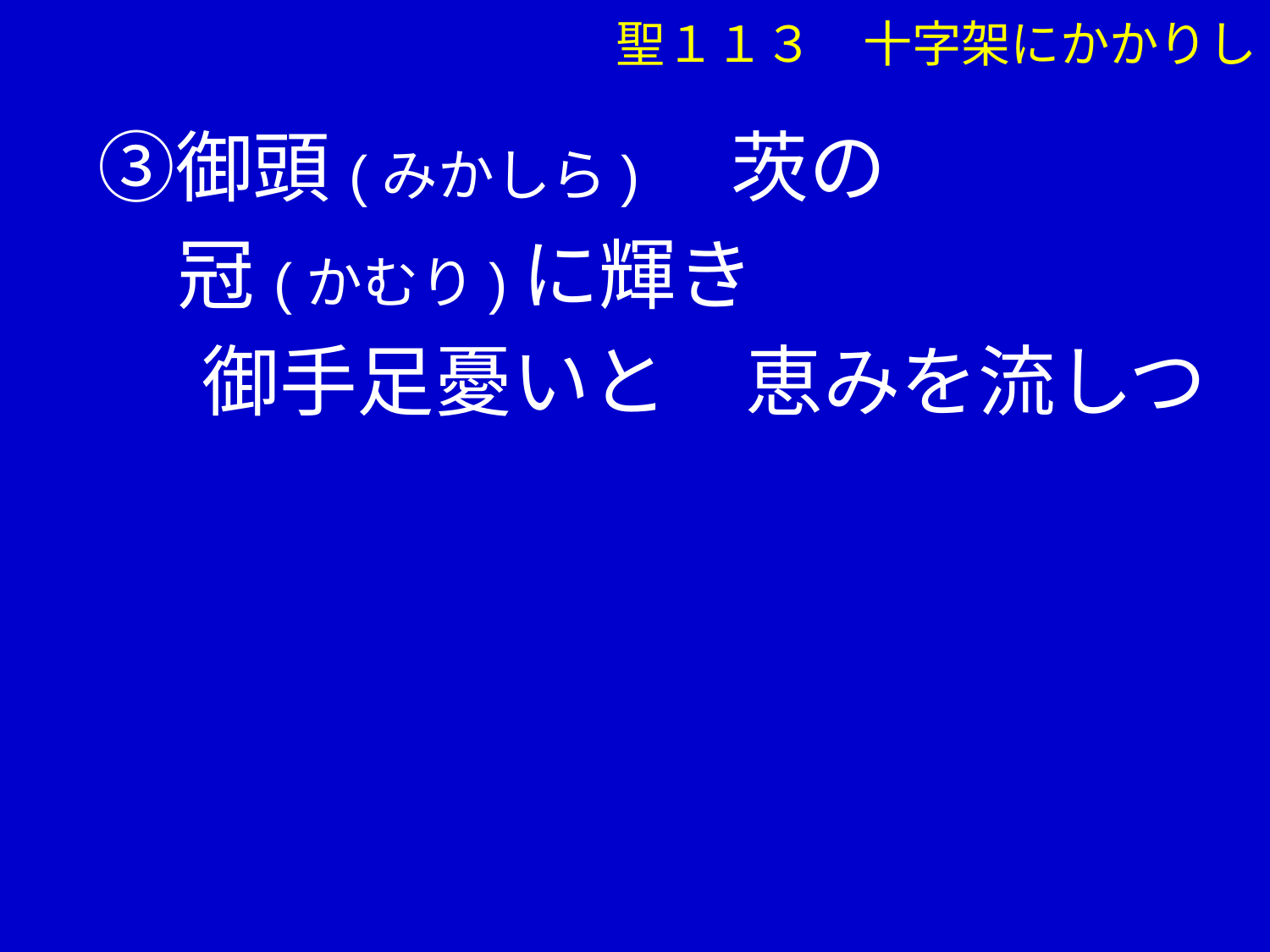

聖１１３　十字架にかかりし
　　③御頭(みかしら)　茨の
        　冠(かむり)に輝き
　    　  御手足憂いと　恵みを流しつ